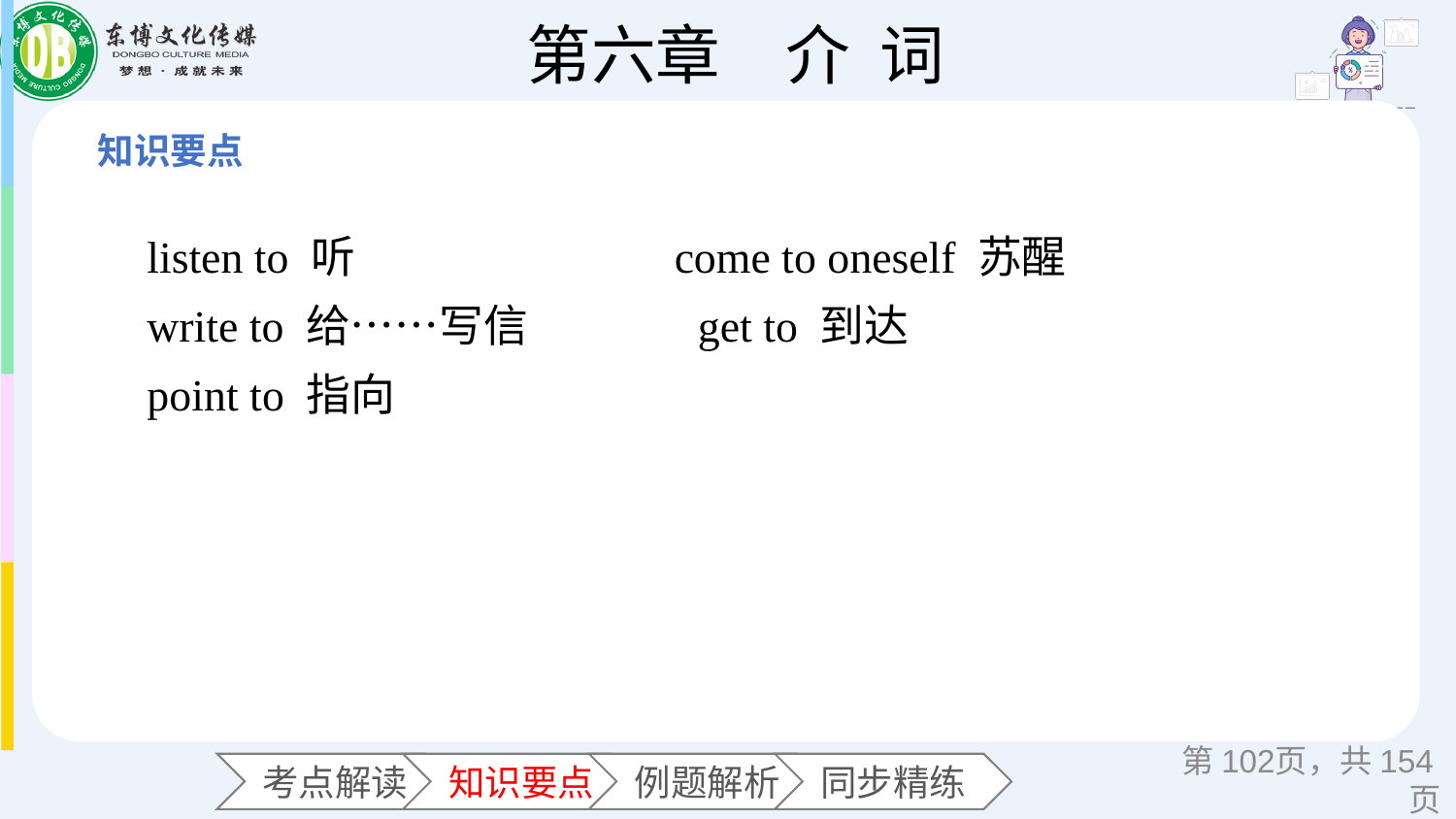

listen to 听                               come to oneself 苏醒
write to 给……写信                get to 到达
point to 指向
第102页，共154页